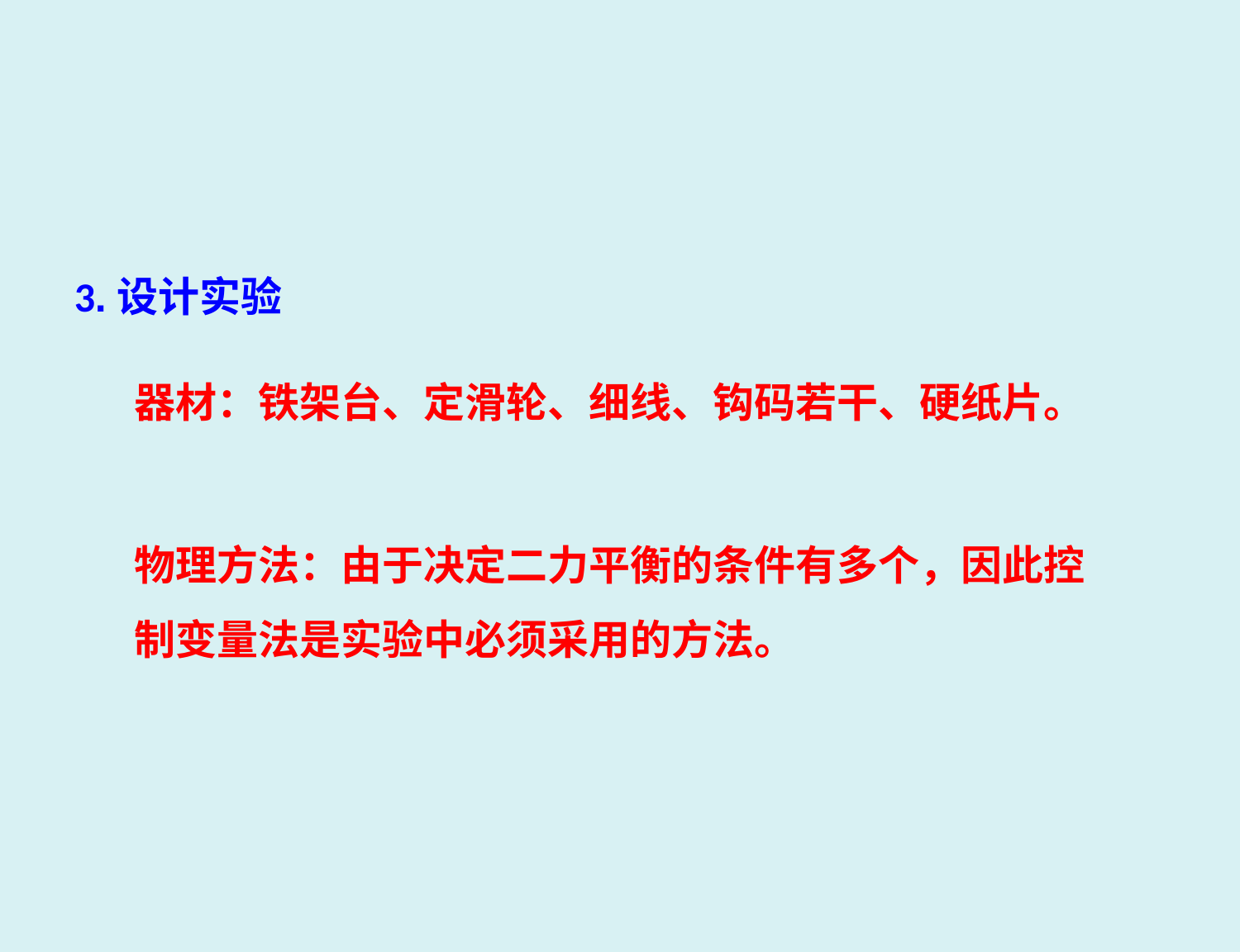

3.设计实验
器材：铁架台、定滑轮、细线、钩码若干、硬纸片。
物理方法：由于决定二力平衡的条件有多个，因此控制变量法是实验中必须采用的方法。